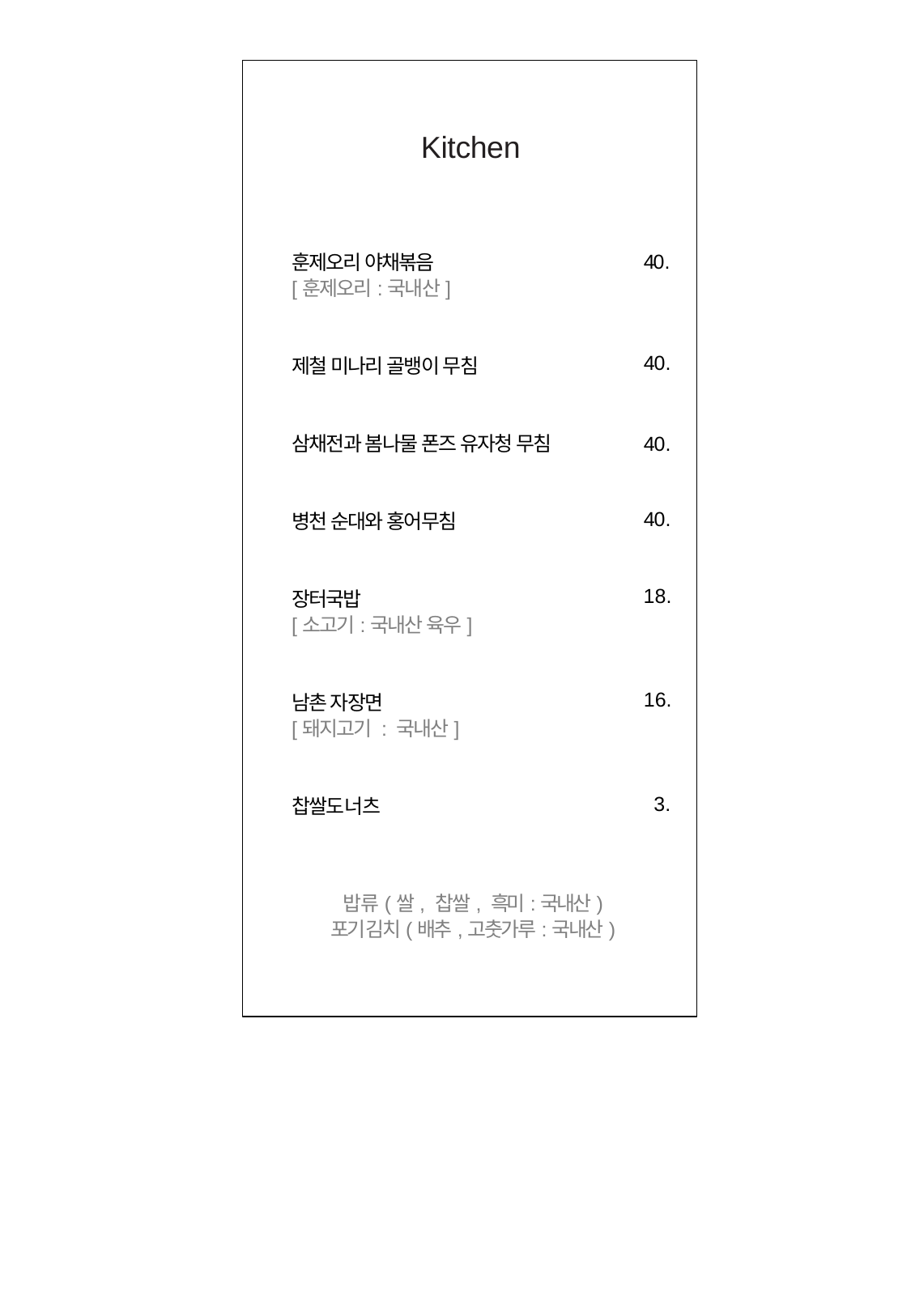

Kitchen
40.
훈제오리 야채볶음
[훈제오리:국내산]

제철 미나리 골뱅이 무침

삼채전과 봄나물 폰즈 유자청 무침

병천 순대와 홍어무침

장터국밥
[소고기:국내산 육우]

남촌 자장면
[돼지고기 : 국내산]

찹쌀도너츠
40.
40.
40.
18.
16.
3.
밥류(쌀, 찹쌀, 흑미:국내산)
포기김치(배추,고춧가루:국내산)